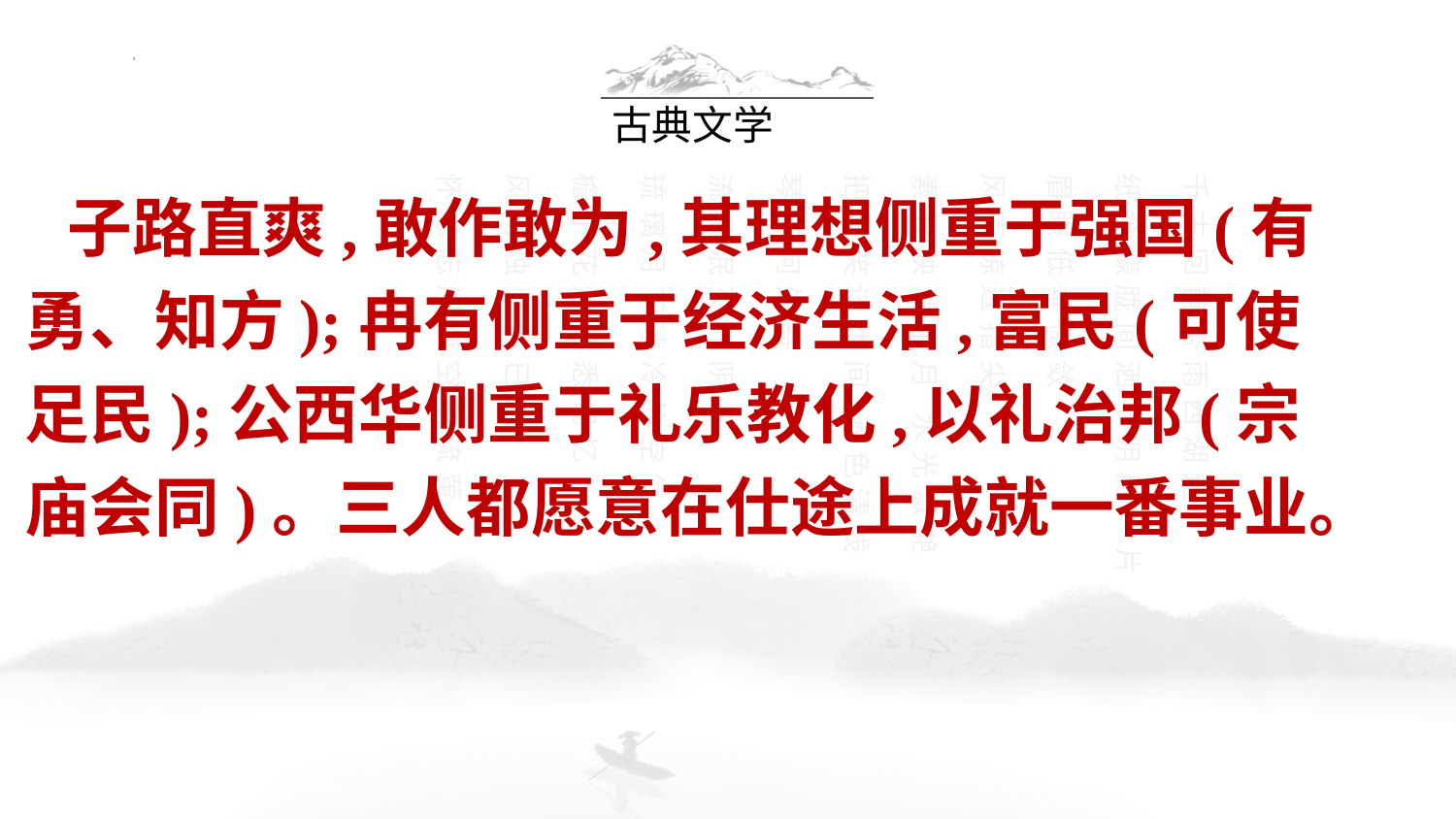

子路直爽,敢作敢为,其理想侧重于强国(有勇、知方);冉有侧重于经济生活,富民(可使足民);公西华侧重于礼乐教化,以礼治邦(宗庙会同)。三人都愿意在仕途上成就一番事业。